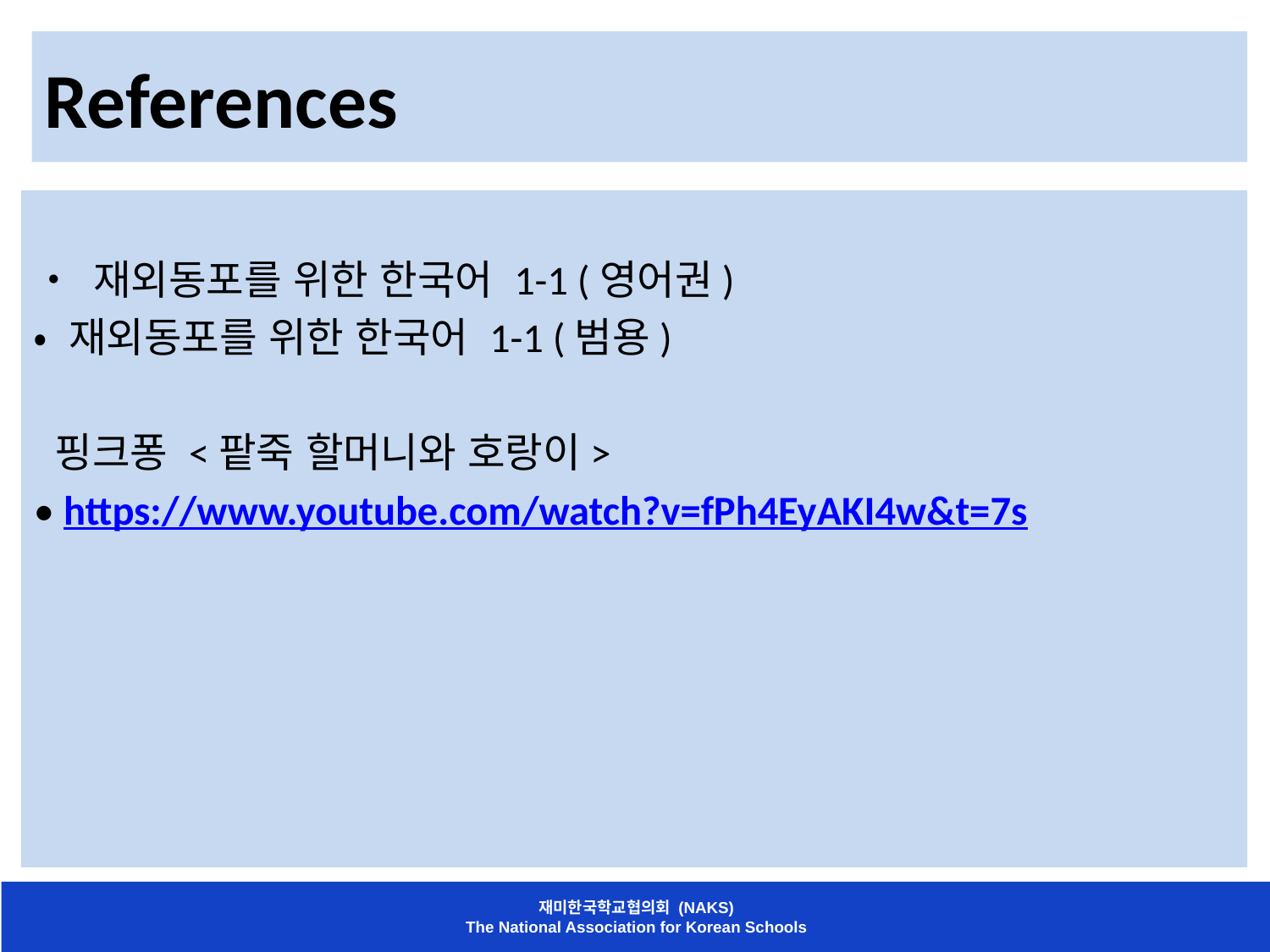

# References

• 재외동포를 위한 한국어 1-1 (영어권)
• 재외동포를 위한 한국어 1-1 (범용)

 핑크퐁 <팥죽 할머니와 호랑이>
• https://www.youtube.com/watch?v=fPh4EyAKI4w&t=7s

재미한국학교협의회 (NAKS)
The National Association for Korean Schools